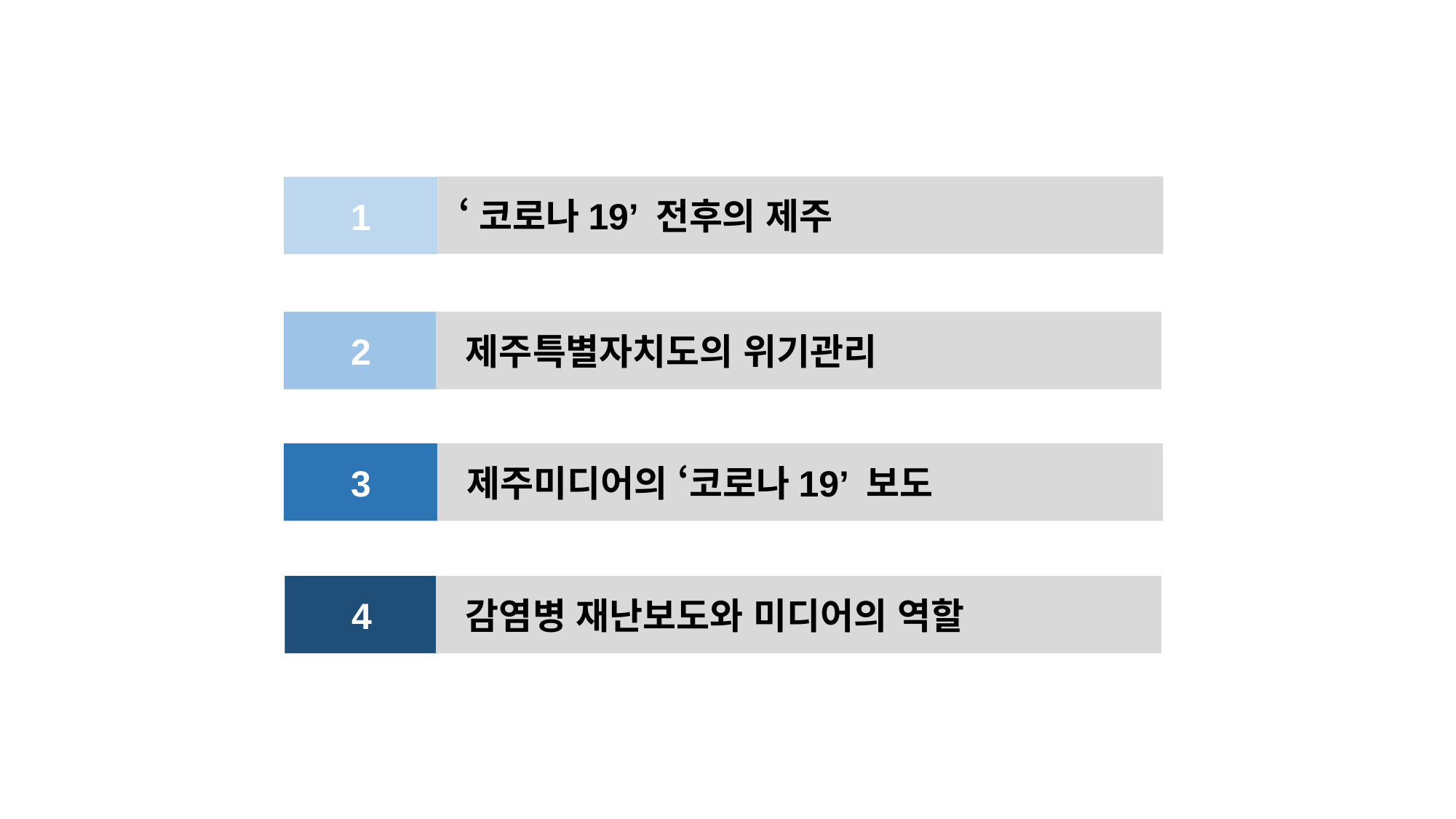

‘코로나19’ 전후의 제주
1
2
 제주특별자치도의 위기관리
3
 제주미디어의 ‘코로나19’ 보도
4
 감염병 재난보도와 미디어의 역할